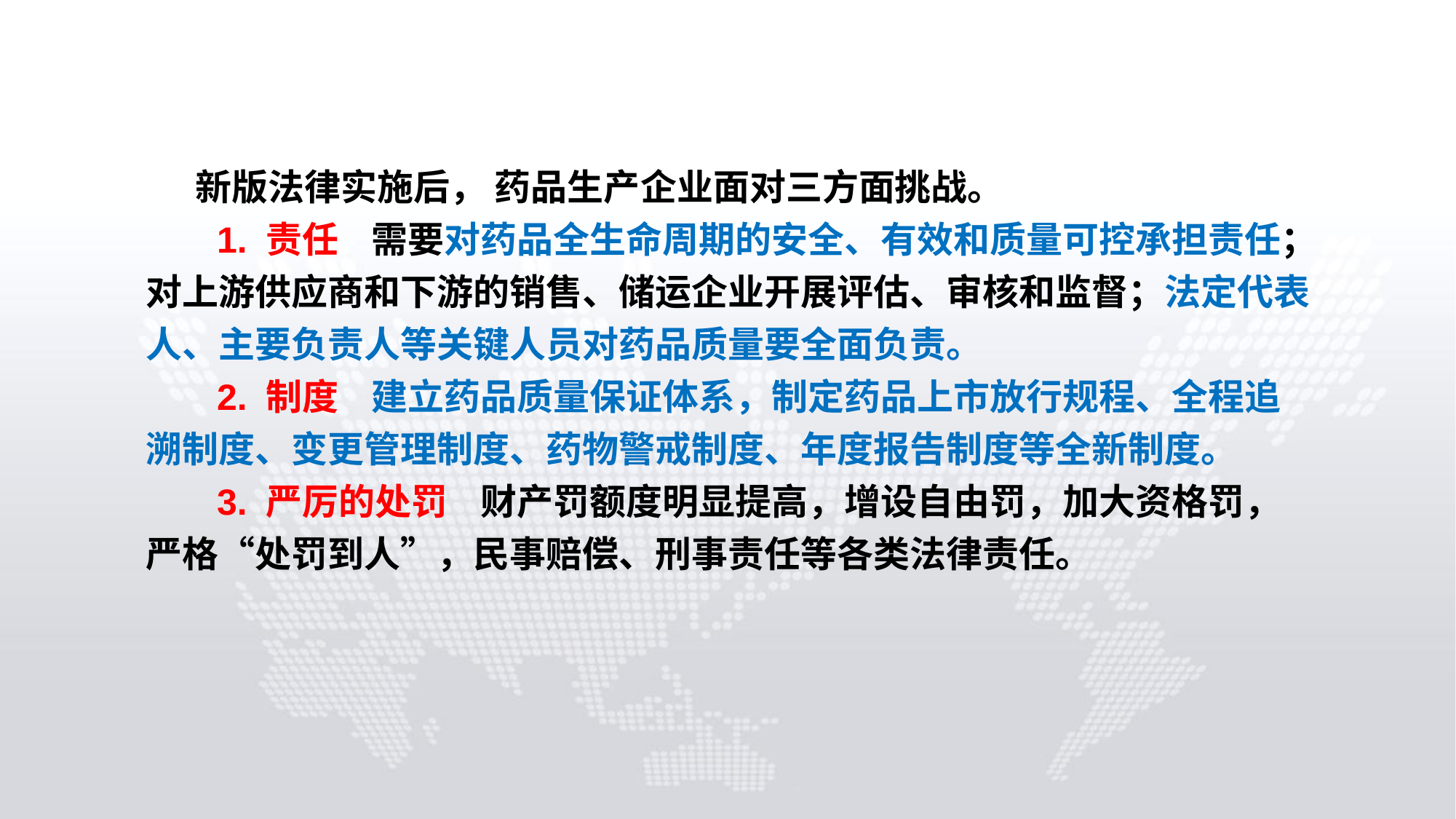

新版法律实施后， 药品生产企业面对三方面挑战。
       1. 责任    需要对药品全生命周期的安全、有效和质量可控承担责任；对上游供应商和下游的销售、储运企业开展评估、审核和监督；法定代表人、主要负责人等关键人员对药品质量要全面负责。
       2. 制度    建立药品质量保证体系，制定药品上市放行规程、全程追溯制度、变更管理制度、药物警戒制度、年度报告制度等全新制度。
       3. 严厉的处罚    财产罚额度明显提高，增设自由罚，加大资格罚，严格“处罚到人”，民事赔偿、刑事责任等各类法律责任。